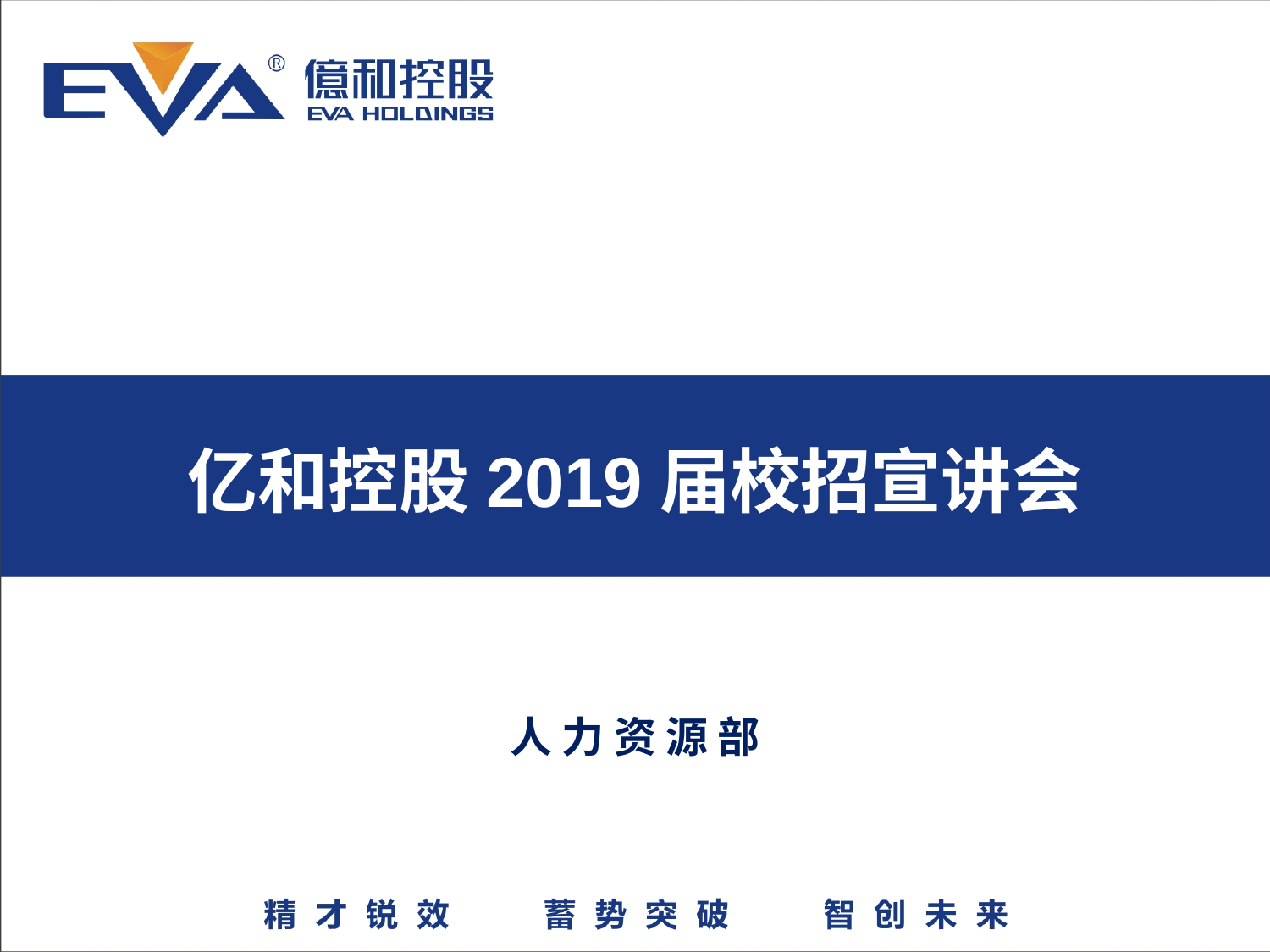

# 亿和控股2019届校招宣讲会
人 力 资 源 部